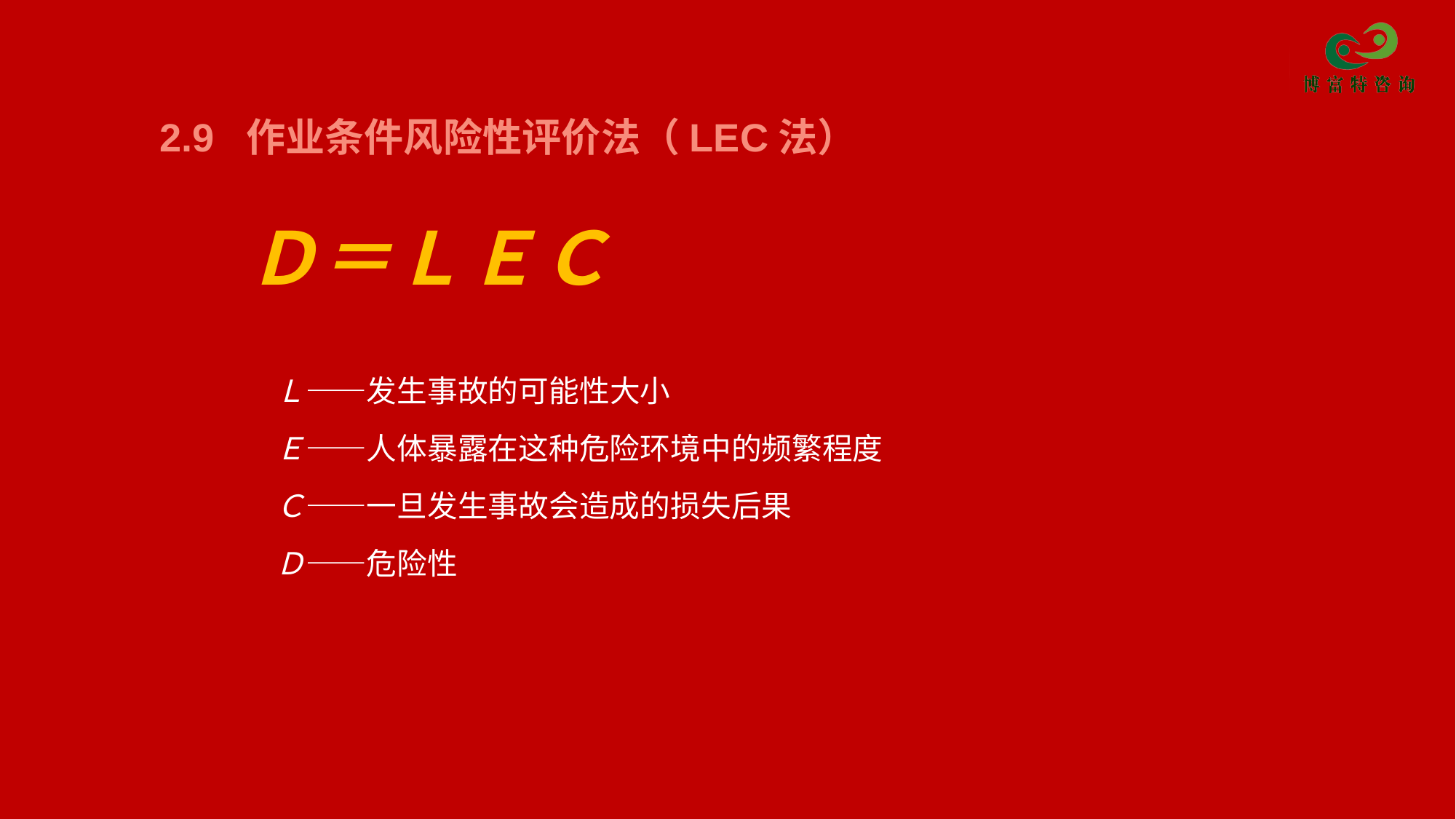

2.9  作业条件风险性评价法（LEC法）
Ｄ＝ＬＥＣ
  Ｌ——发生事故的可能性大小
  Ｅ——人体暴露在这种危险环境中的频繁程度
  Ｃ——一旦发生事故会造成的损失后果
  Ｄ——危险性